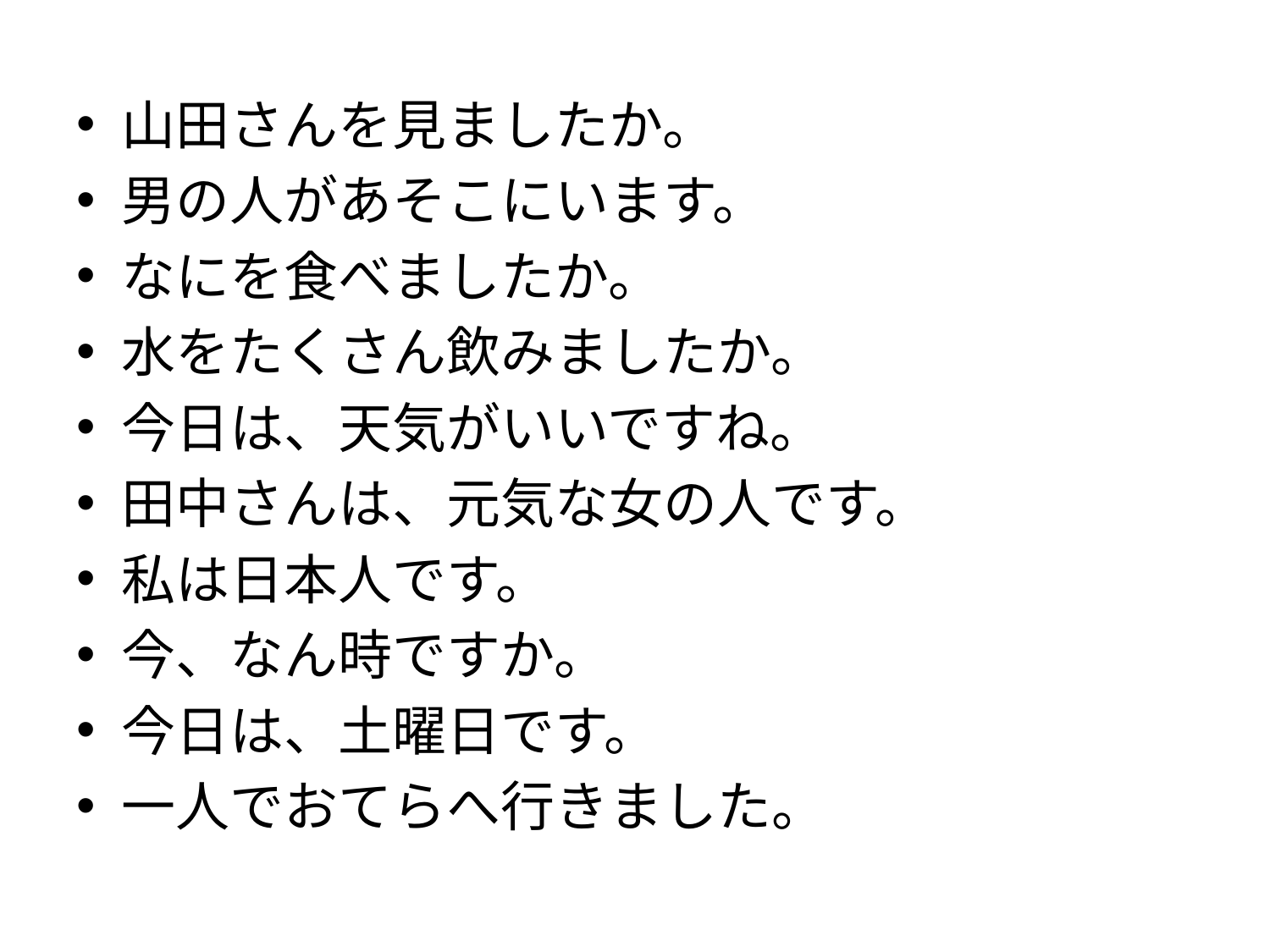

山田さんを見ましたか。
男の人があそこにいます。
なにを食べましたか。
水をたくさん飲みましたか。
今日は、天気がいいですね。
田中さんは、元気な女の人です。
私は日本人です。
今、なん時ですか。
今日は、土曜日です。
一人でおてらへ行きました。